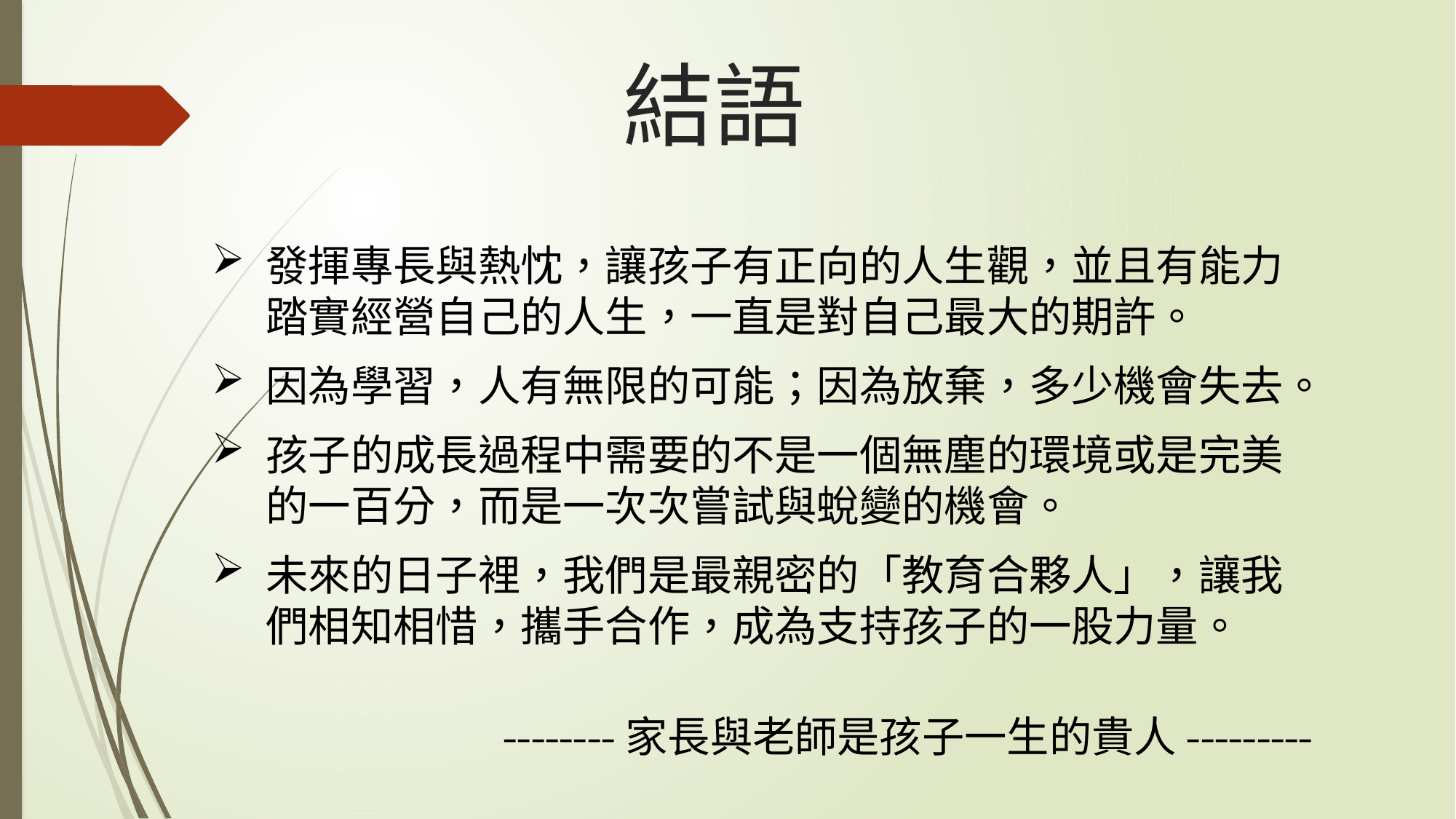

# 結語
發揮專長與熱忱，讓孩子有正向的人生觀，並且有能力踏實經營自己的人生，一直是對自己最大的期許。
因為學習，人有無限的可能；因為放棄，多少機會失去。
孩子的成長過程中需要的不是一個無塵的環境或是完美的一百分，而是一次次嘗試與蛻變的機會。
未來的日子裡，我們是最親密的「教育合夥人」，讓我們相知相惜，攜手合作，成為支持孩子的一股力量。

--------家長與老師是孩子一生的貴人---------